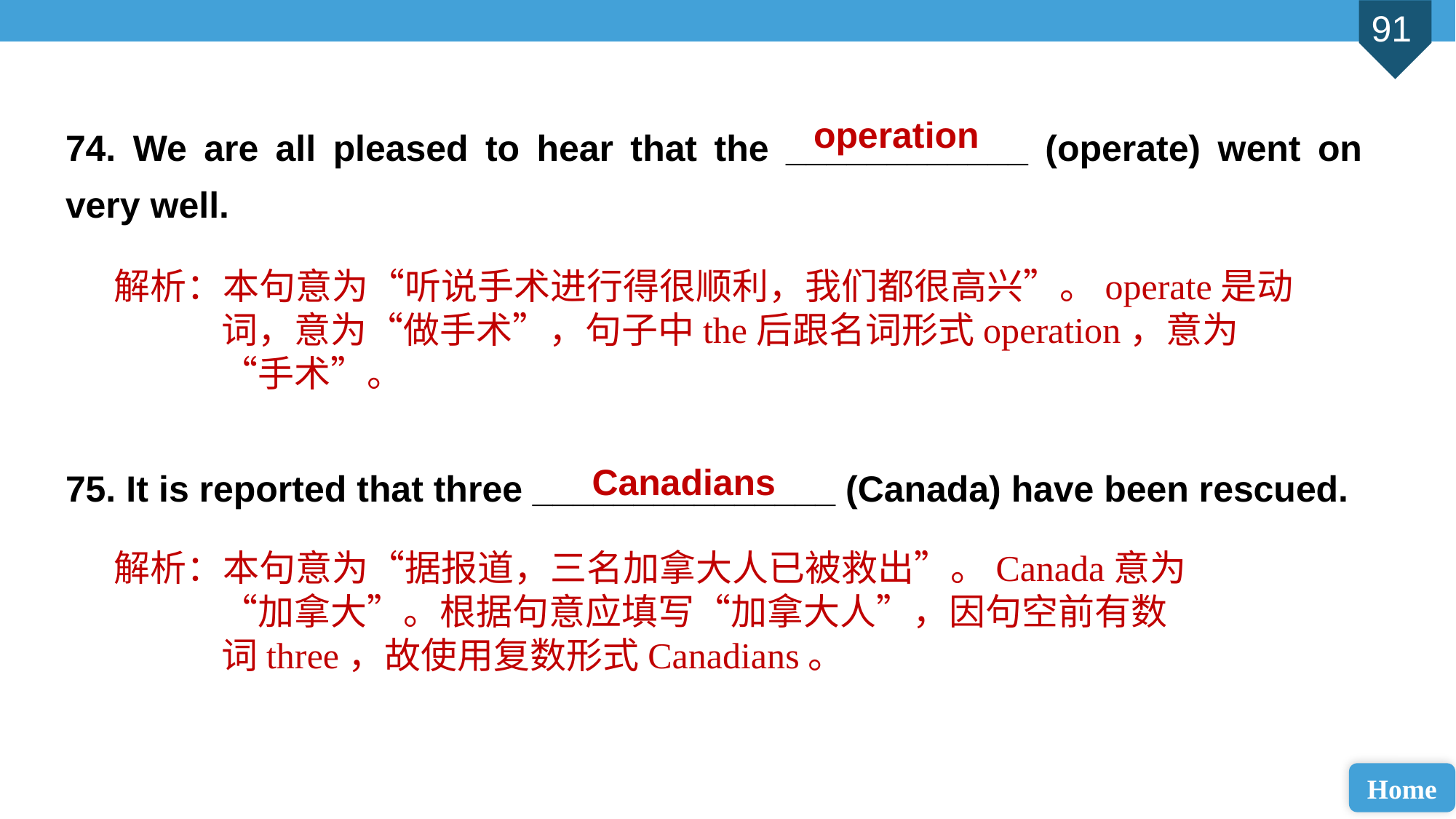

74. We are all pleased to hear that the ____________ (operate) went on very well.

75. It is reported that three _______________ (Canada) have been rescued.
operation
解析：本句意为“听说手术进行得很顺利，我们都很高兴”。operate是动词，意为“做手术”，句子中the后跟名词形式operation，意为“手术”。
Canadians
解析：本句意为“据报道，三名加拿大人已被救出”。Canada意为“加拿大”。根据句意应填写“加拿大人”，因句空前有数词three，故使用复数形式Canadians。